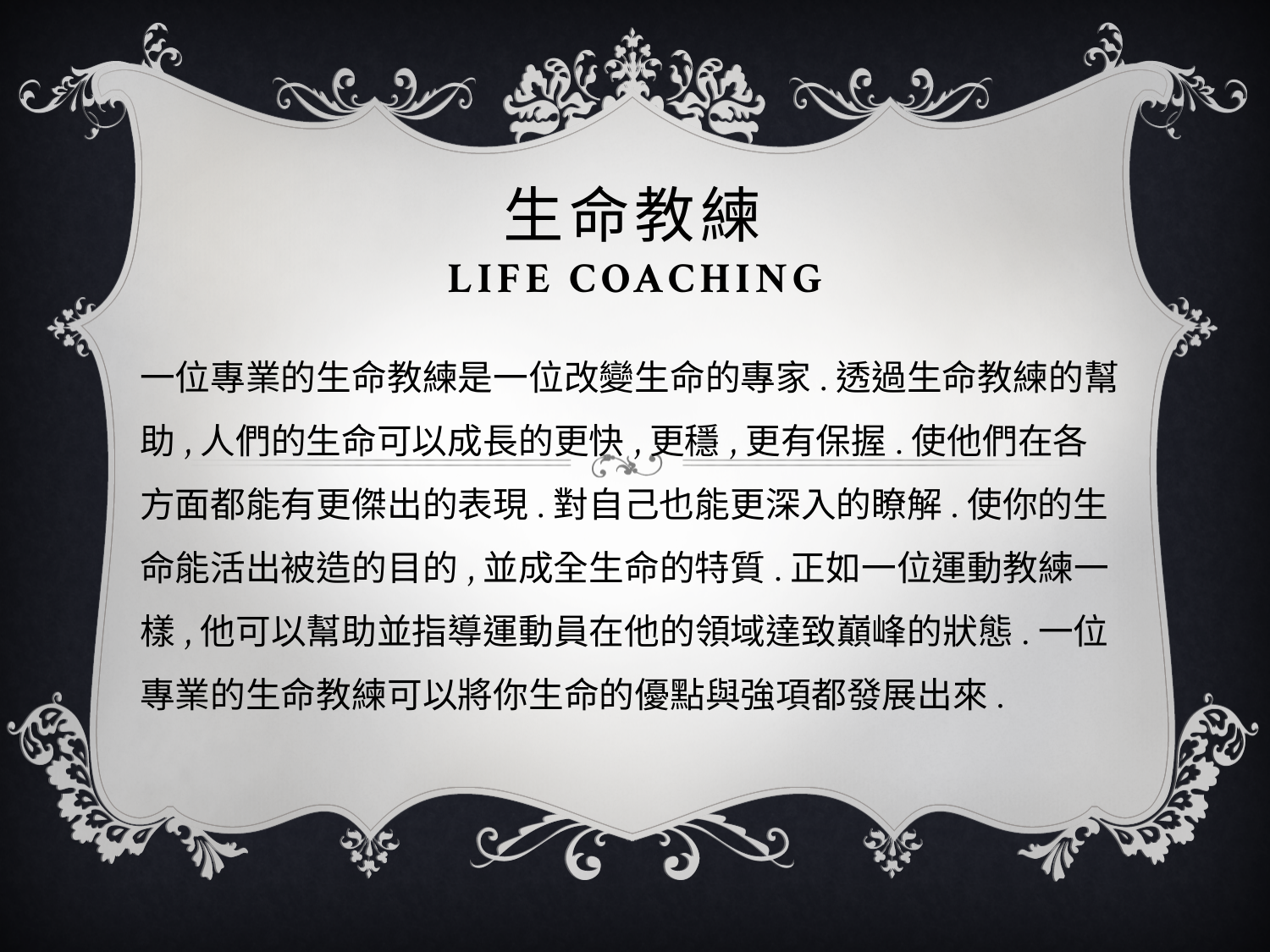

# 生命教練 Life coaching
一位專業的生命教練是一位改變生命的專家.透過生命教練的幫助,人們的生命可以成長的更快,更穩,更有保握.使他們在各方面都能有更傑出的表現.對自己也能更深入的瞭解.使你的生命能活出被造的目的,並成全生命的特質.正如一位運動教練一樣,他可以幫助並指導運動員在他的領域達致巔峰的狀態.一位專業的生命教練可以將你生命的優點與強項都發展出來.